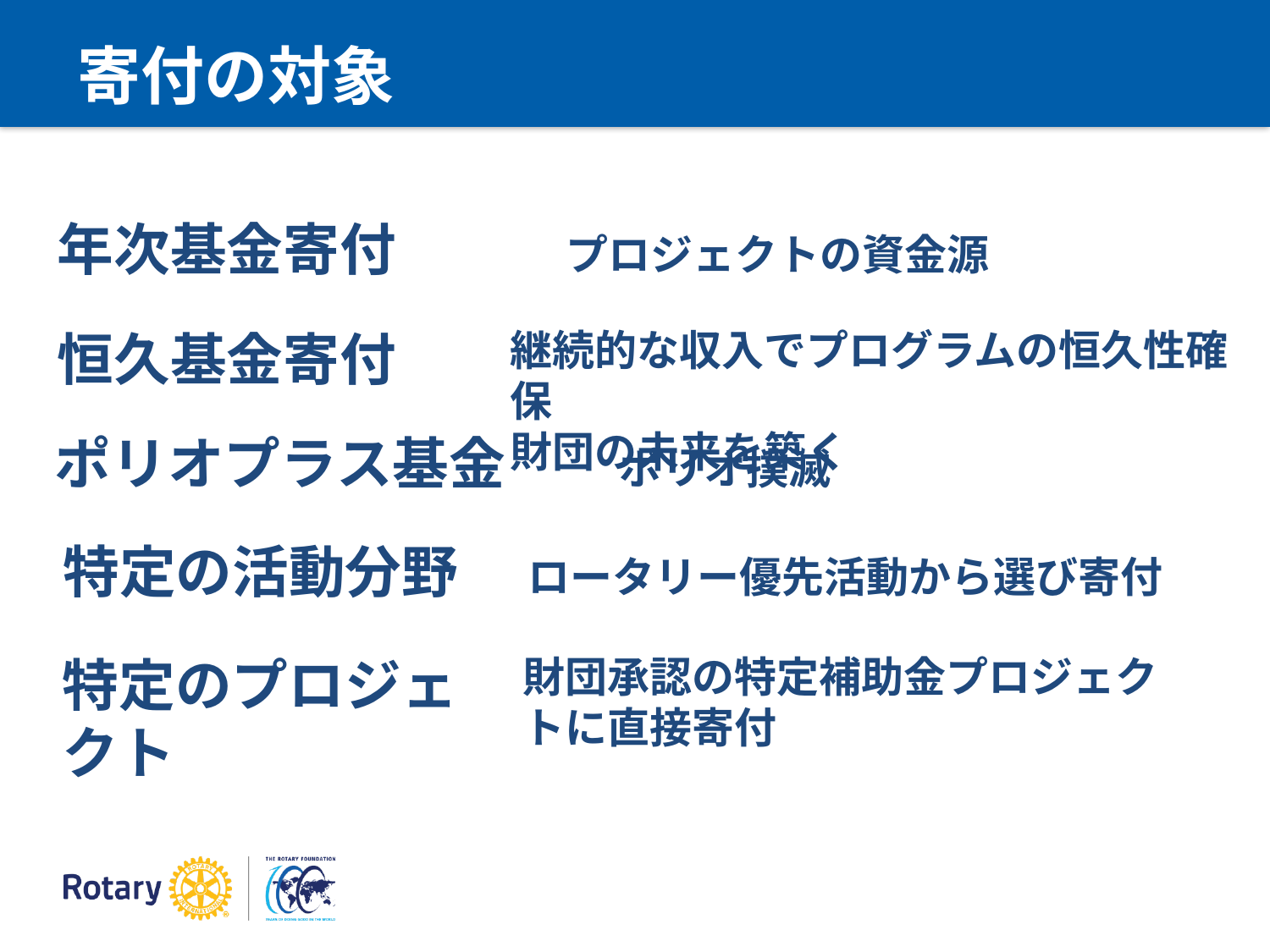

# 寄付の対象
年次基金寄付　　　プロジェクトの資金源
継続的な収入でプログラムの恒久性確保
財団の未来を築く
恒久基金寄付
ポリオプラス基金　　ポリオ撲滅
特定の活動分野　 ロータリー優先活動から選び寄付
特定のプロジェクト
財団承認の特定補助金プロジェクトに直接寄付